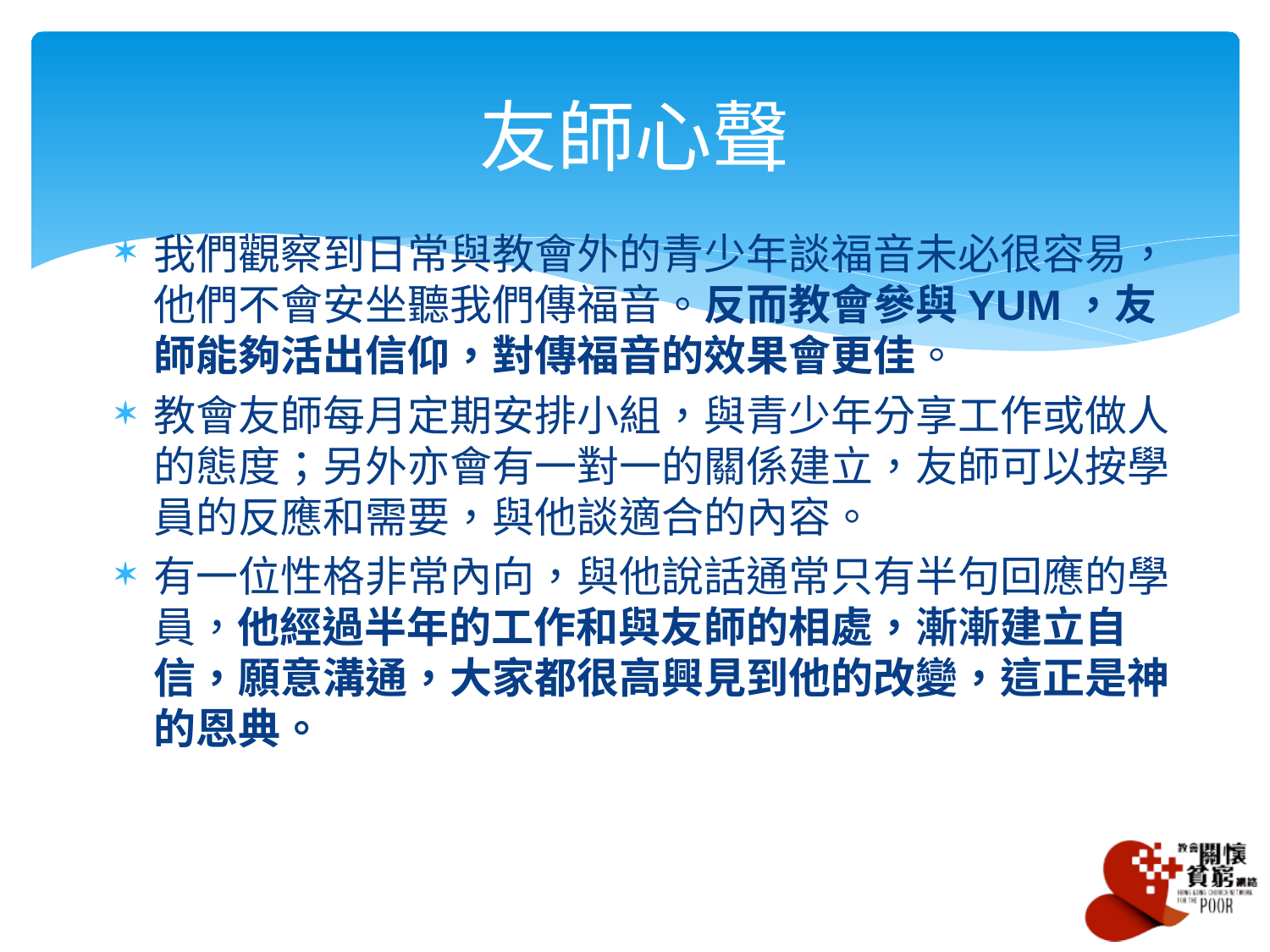

# 友師心聲
我們觀察到日常與教會外的青少年談福音未必很容易，他們不會安坐聽我們傳福音。反而教會參與YUM，友師能夠活出信仰，對傳福音的效果會更佳。
教會友師每月定期安排小組，與青少年分享工作或做人的態度；另外亦會有一對一的關係建立，友師可以按學員的反應和需要，與他談適合的內容。
有一位性格非常內向，與他說話通常只有半句回應的學員，他經過半年的工作和與友師的相處，漸漸建立自信，願意溝通，大家都很高興見到他的改變，這正是神的恩典。